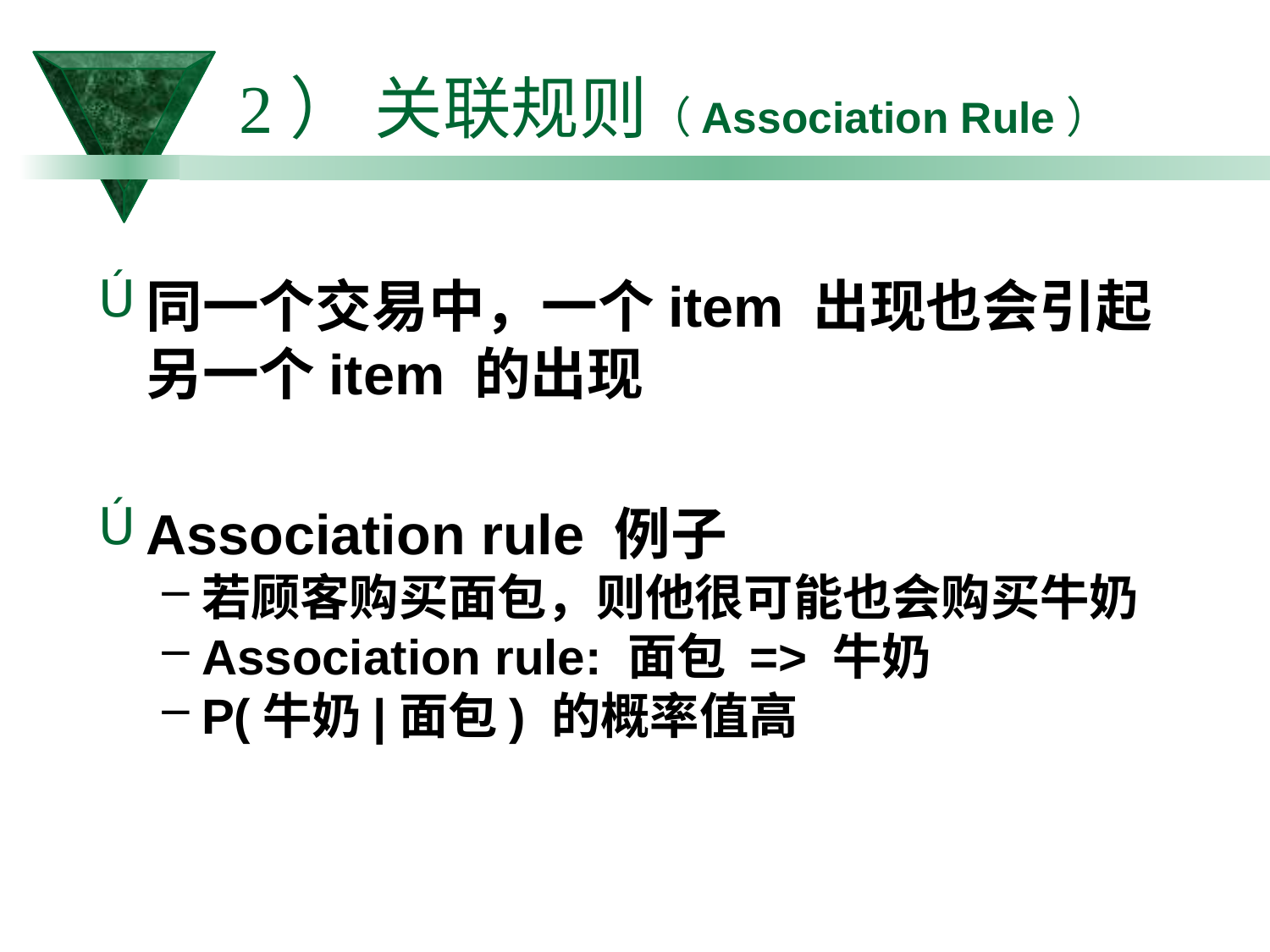

# 2） 关联规则（Association Rule）

同一个交易中，一个item 出现也会引起另一个item 的出现

Association rule 例子
若顾客购买面包，则他很可能也会购买牛奶
Association rule: 面包 => 牛奶
P(牛奶|面包) 的概率值高